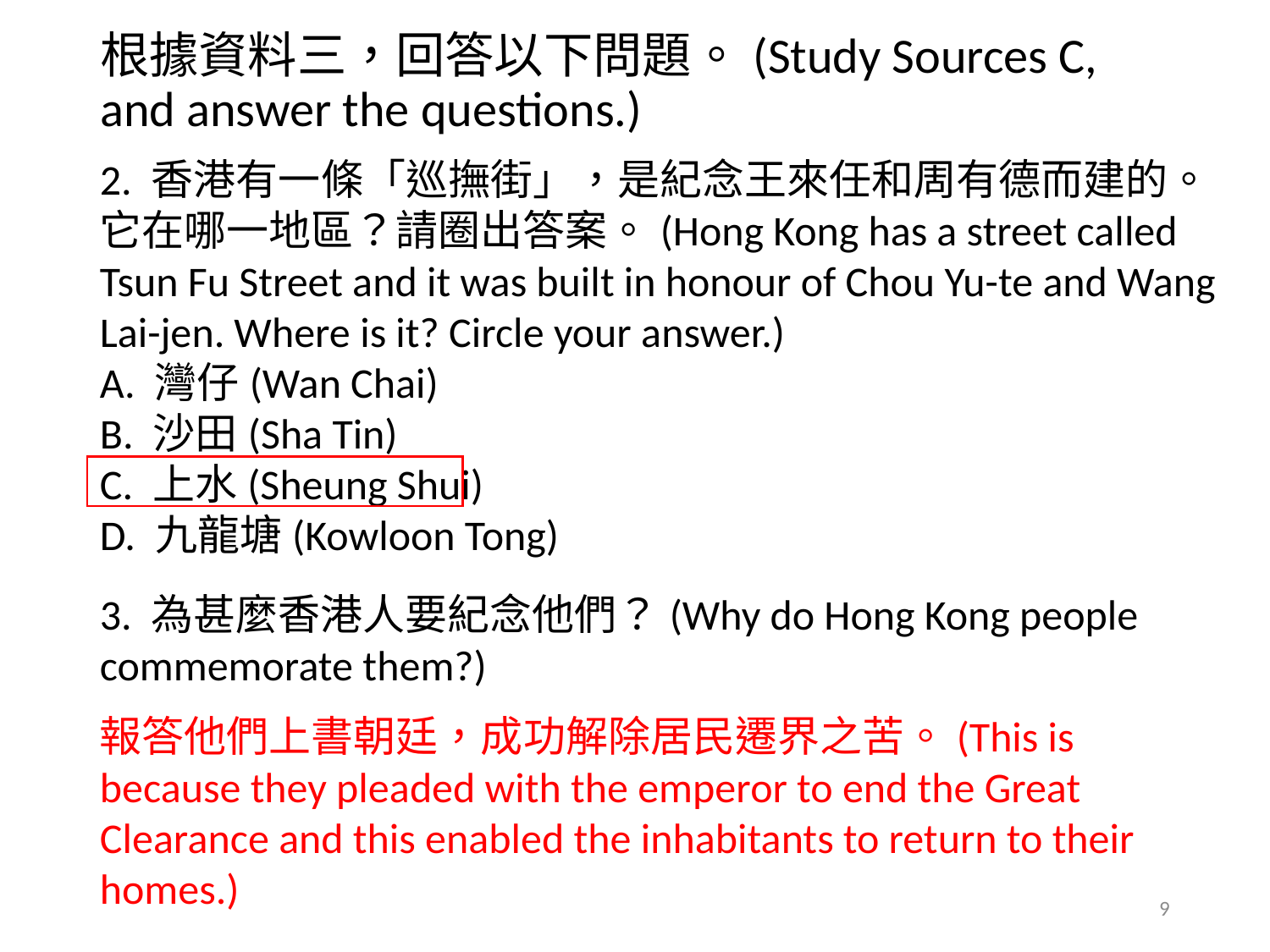

根據資料三，回答以下問題。(Study Sources C, and answer the questions.)

2. 香港有一條「巡撫街」，是紀念王來任和周有德而建的。它在哪一地區？請圈出答案。(Hong Kong has a street called Tsun Fu Street and it was built in honour of Chou Yu-te and Wang Lai-jen. Where is it? Circle your answer.)
A. 灣仔(Wan Chai)
B. 沙田(Sha Tin)
C. 上水(Sheung Shui)
D. 九龍塘(Kowloon Tong)

3. 為甚麼香港人要紀念他們？(Why do Hong Kong people commemorate them?)

報答他們上書朝廷，成功解除居民遷界之苦。(This is because they pleaded with the emperor to end the Great Clearance and this enabled the inhabitants to return to their homes.)

9